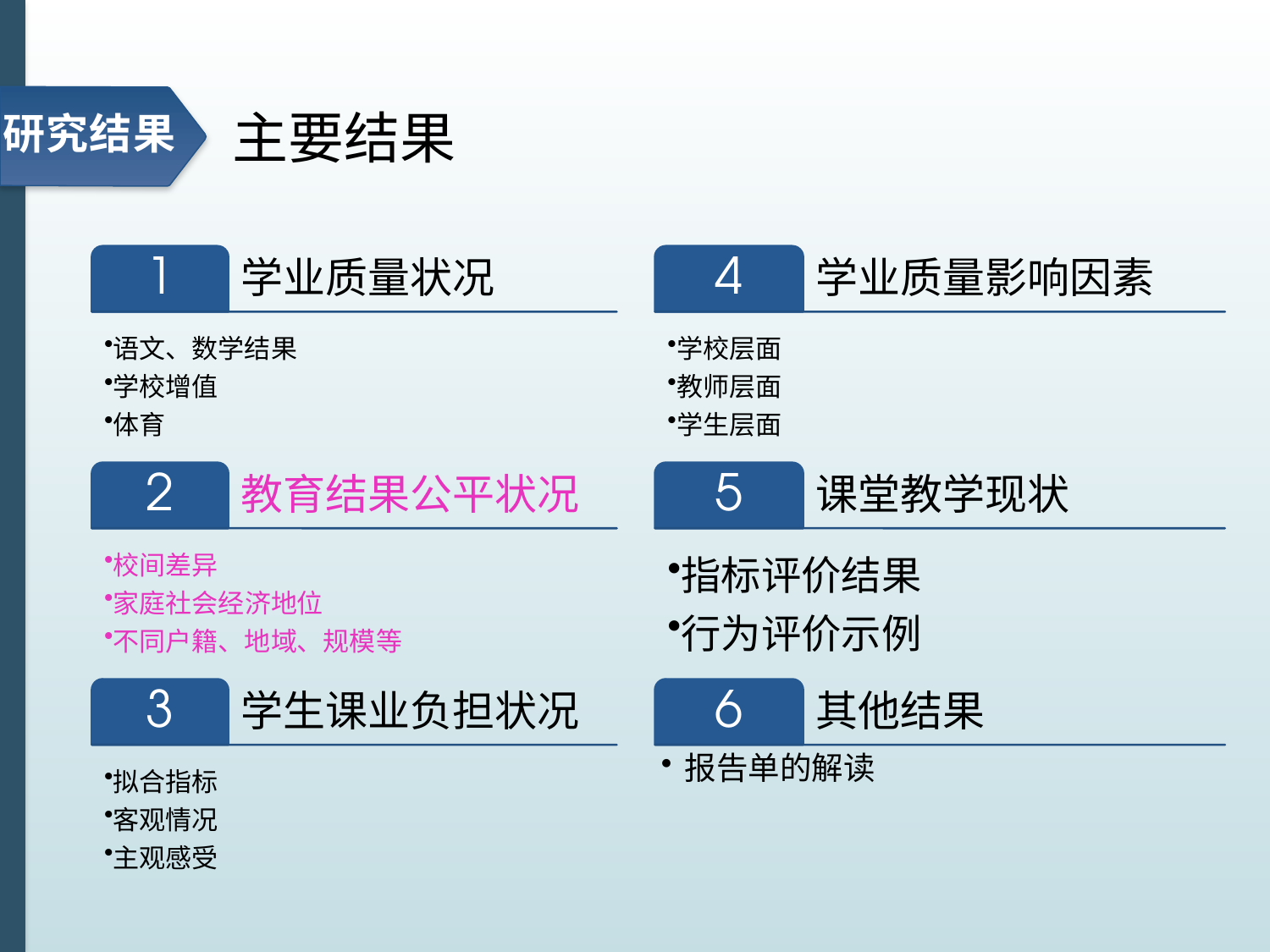

主要结果
研究结果
1
学业质量状况
语文、数学结果
2
教育结果公平状况
校间差异
3
学生课业负担状况
拟合指标
学校增值
客观情况
主观感受
体育
家庭社会经济地位
不同户籍、地域、规模等
4
学业质量影响因素
学校层面
5
课堂教学现状
指标评价结果
6
其他结果
教师层面
学生层面
行为评价示例

报告单的解读